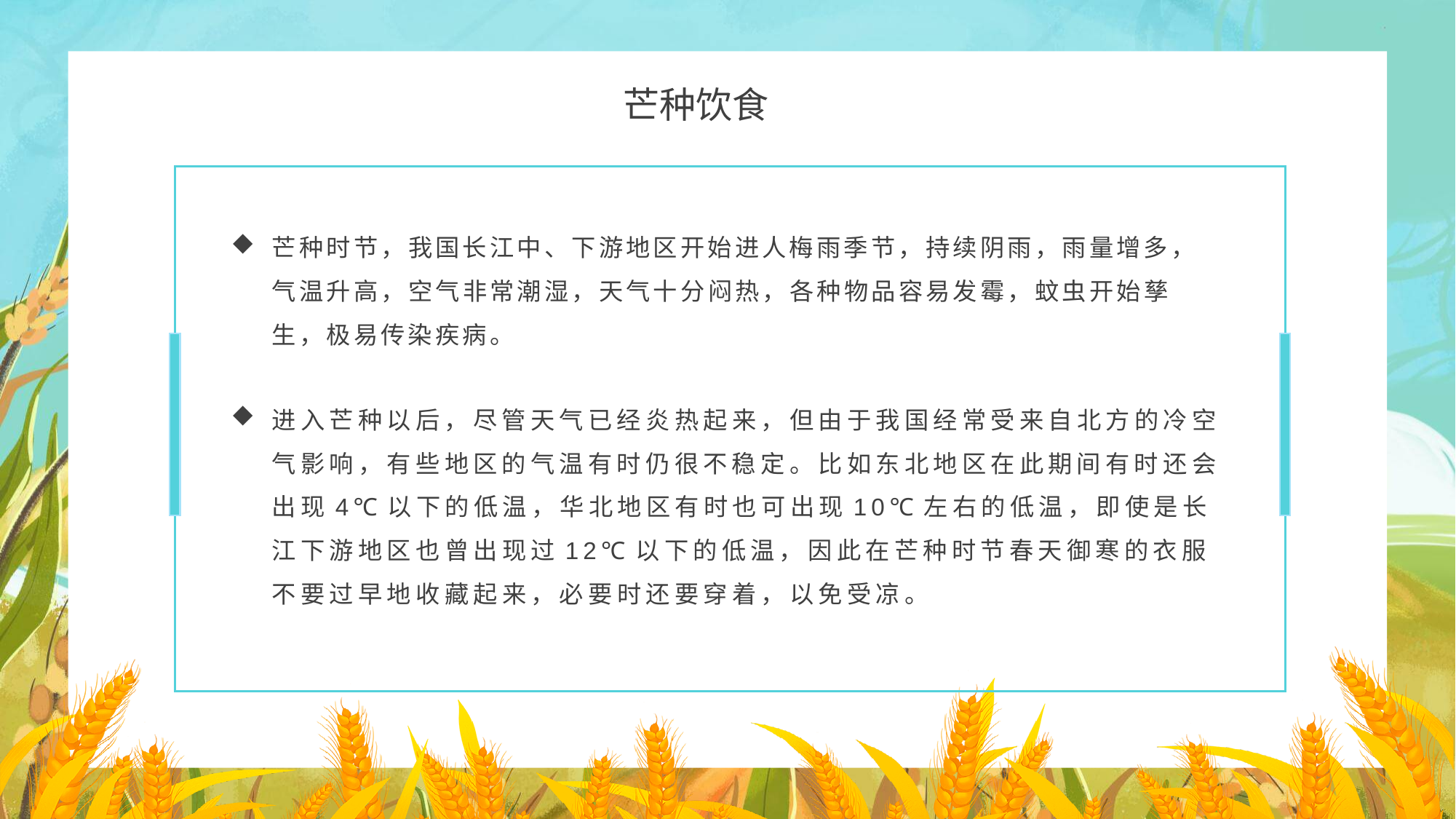

芒种时节，我国长江中、下游地区开始进人梅雨季节，持续阴雨，雨量增多，气温升高，空气非常潮湿，天气十分闷热，各种物品容易发霉，蚊虫开始孳生，极易传染疾病。
进入芒种以后，尽管天气已经炎热起来，但由于我国经常受来自北方的冷空气影响，有些地区的气温有时仍很不稳定。比如东北地区在此期间有时还会出现4℃以下的低温，华北地区有时也可出现10℃左右的低温，即使是长江下游地区也曾出现过12℃以下的低温，因此在芒种时节春天御寒的衣服不要过早地收藏起来，必要时还要穿着，以免受凉。